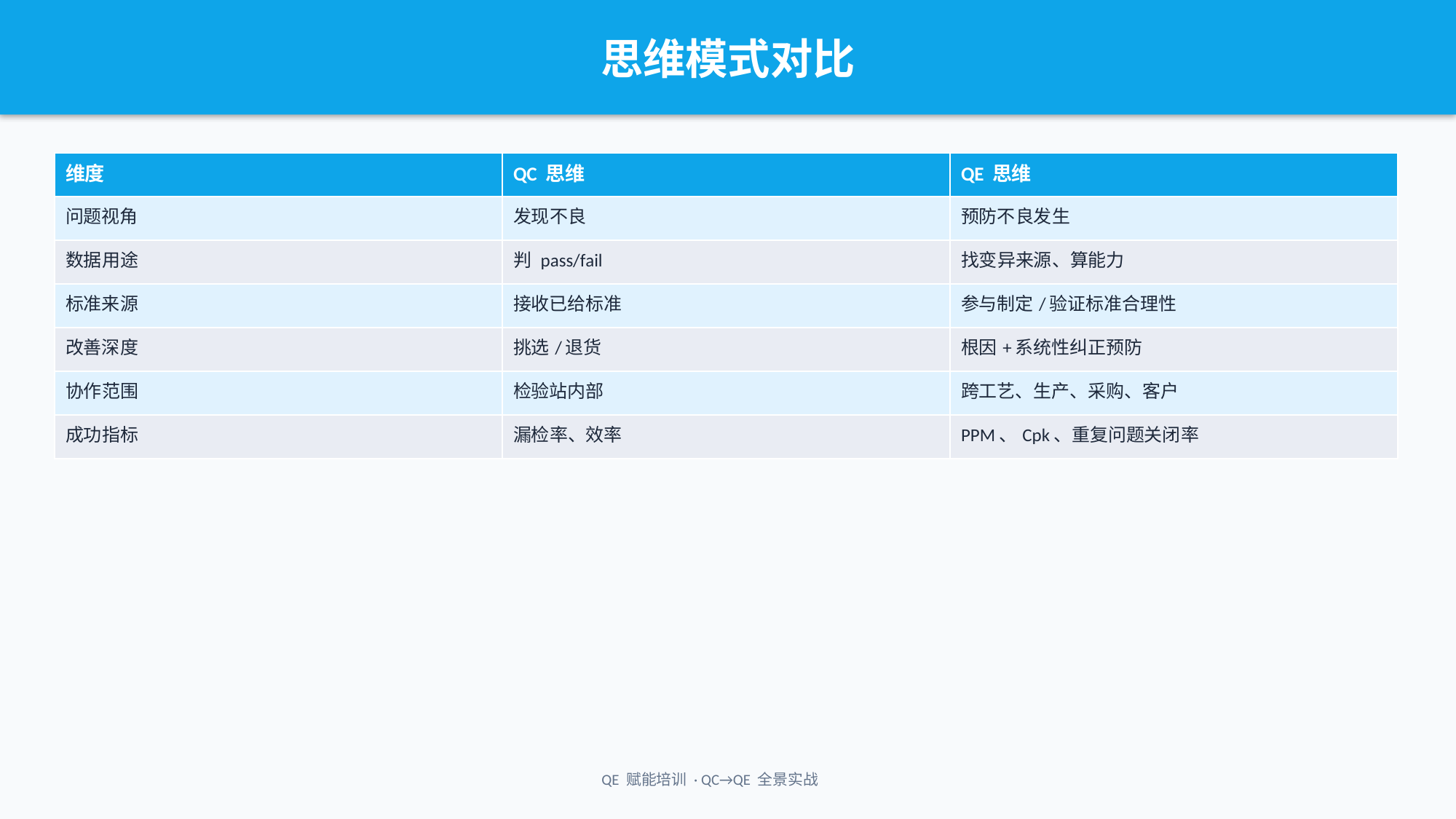

思维模式对比
| 维度 | QC 思维 | QE 思维 |
| --- | --- | --- |
| 问题视角 | 发现不良 | 预防不良发生 |
| 数据用途 | 判 pass/fail | 找变异来源、算能力 |
| 标准来源 | 接收已给标准 | 参与制定/验证标准合理性 |
| 改善深度 | 挑选/退货 | 根因+系统性纠正预防 |
| 协作范围 | 检验站内部 | 跨工艺、生产、采购、客户 |
| 成功指标 | 漏检率、效率 | PPM、Cpk、重复问题关闭率 |
QE 赋能培训 · QC→QE 全景实战